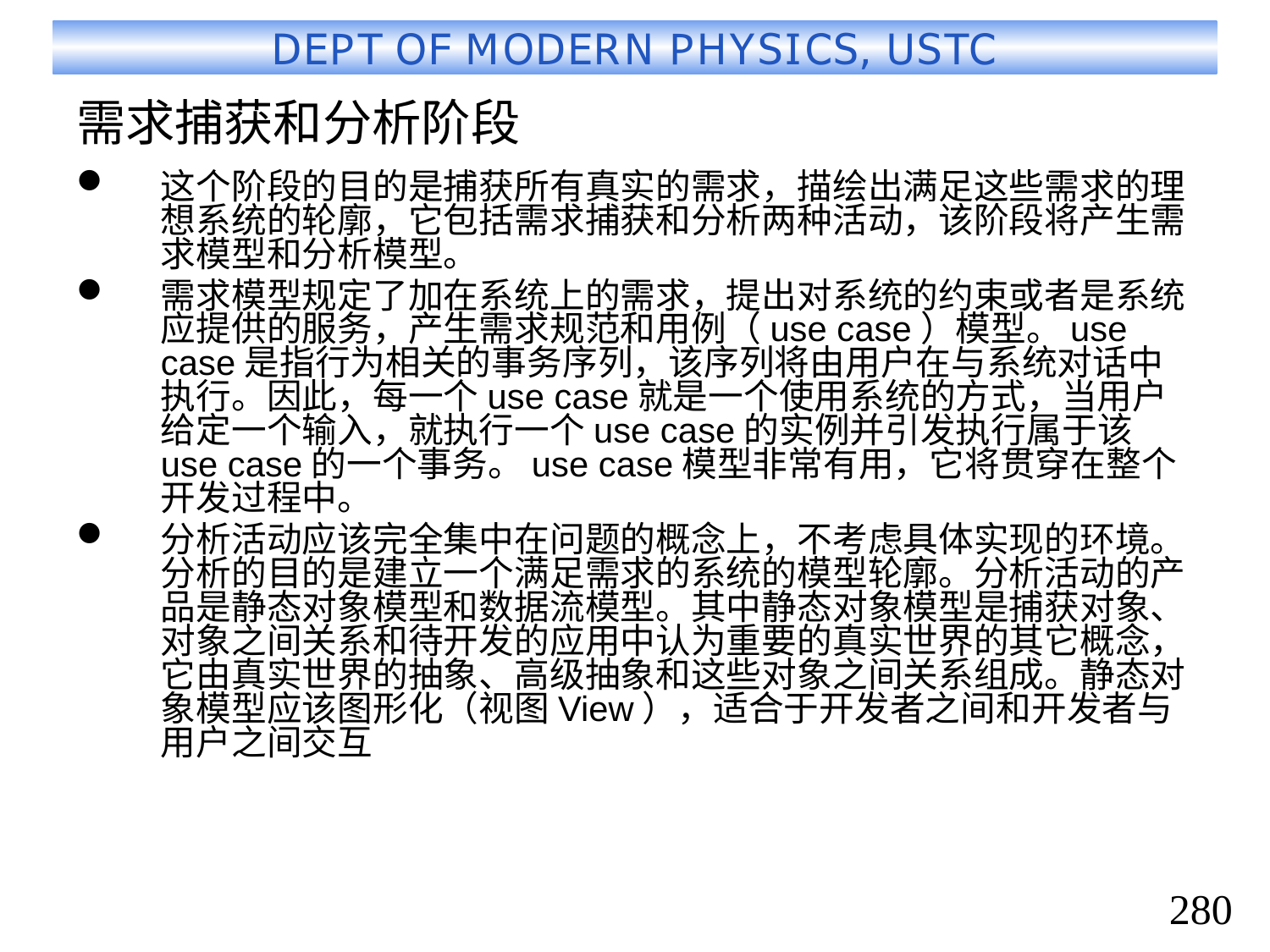

# 需求捕获和分析阶段
这个阶段的目的是捕获所有真实的需求，描绘出满足这些需求的理想系统的轮廓，它包括需求捕获和分析两种活动，该阶段将产生需求模型和分析模型。
需求模型规定了加在系统上的需求，提出对系统的约束或者是系统应提供的服务，产生需求规范和用例（use case）模型。use case是指行为相关的事务序列，该序列将由用户在与系统对话中执行。因此，每一个use case就是一个使用系统的方式，当用户给定一个输入，就执行一个use case的实例并引发执行属于该use case的一个事务。use case模型非常有用，它将贯穿在整个开发过程中。
分析活动应该完全集中在问题的概念上，不考虑具体实现的环境。分析的目的是建立一个满足需求的系统的模型轮廓。分析活动的产品是静态对象模型和数据流模型。其中静态对象模型是捕获对象、对象之间关系和待开发的应用中认为重要的真实世界的其它概念，它由真实世界的抽象、高级抽象和这些对象之间关系组成。静态对象模型应该图形化（视图View），适合于开发者之间和开发者与用户之间交互